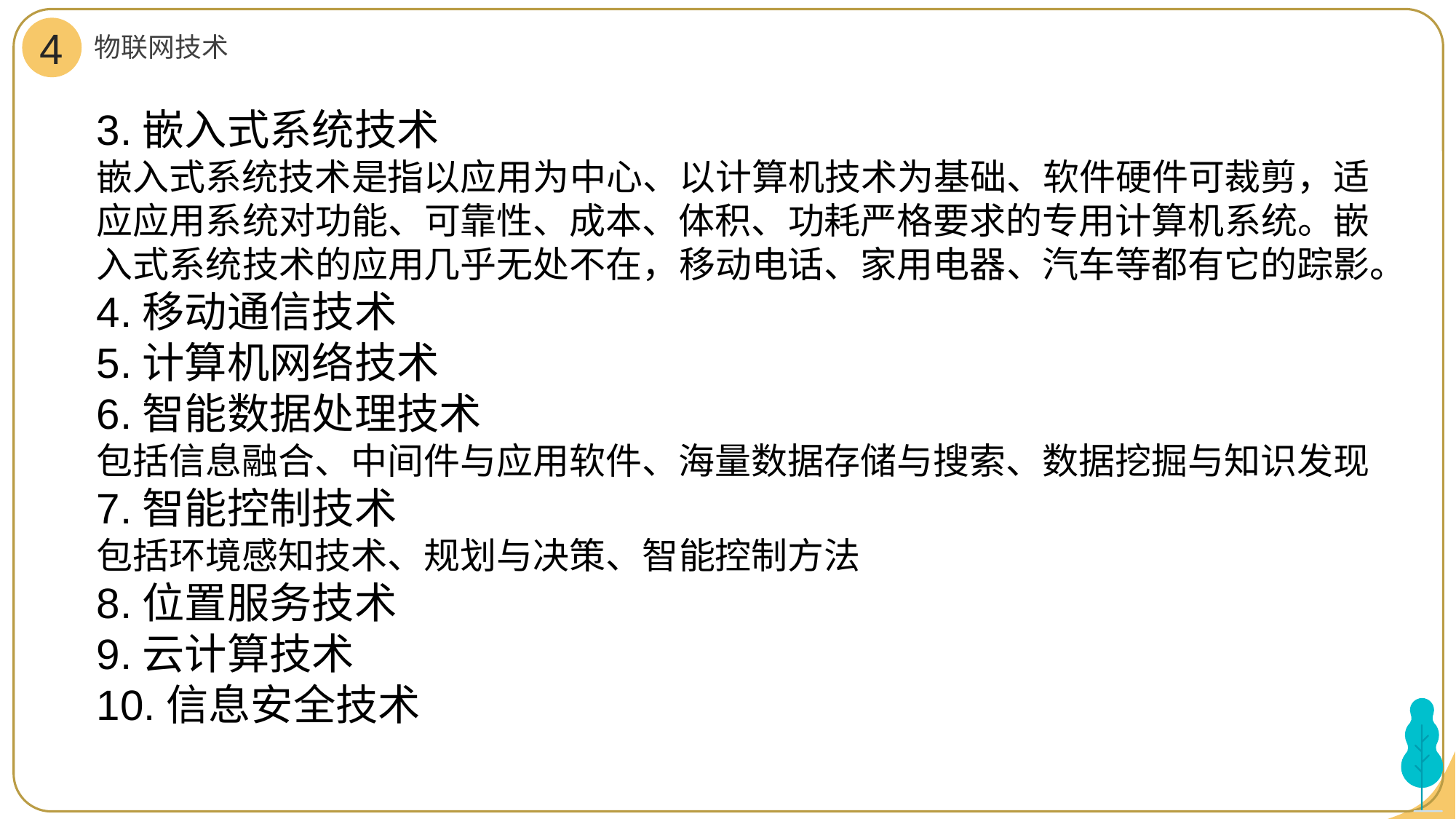

物联网技术
4
3.嵌入式系统技术
嵌入式系统技术是指以应用为中心、以计算机技术为基础、软件硬件可裁剪，适应应用系统对功能、可靠性、成本、体积、功耗严格要求的专用计算机系统。嵌入式系统技术的应用几乎无处不在，移动电话、家用电器、汽车等都有它的踪影。
4.移动通信技术
5.计算机网络技术
6.智能数据处理技术
包括信息融合、中间件与应用软件、海量数据存储与搜索、数据挖掘与知识发现
7.智能控制技术
包括环境感知技术、规划与决策、智能控制方法
8.位置服务技术
9.云计算技术
10.信息安全技术